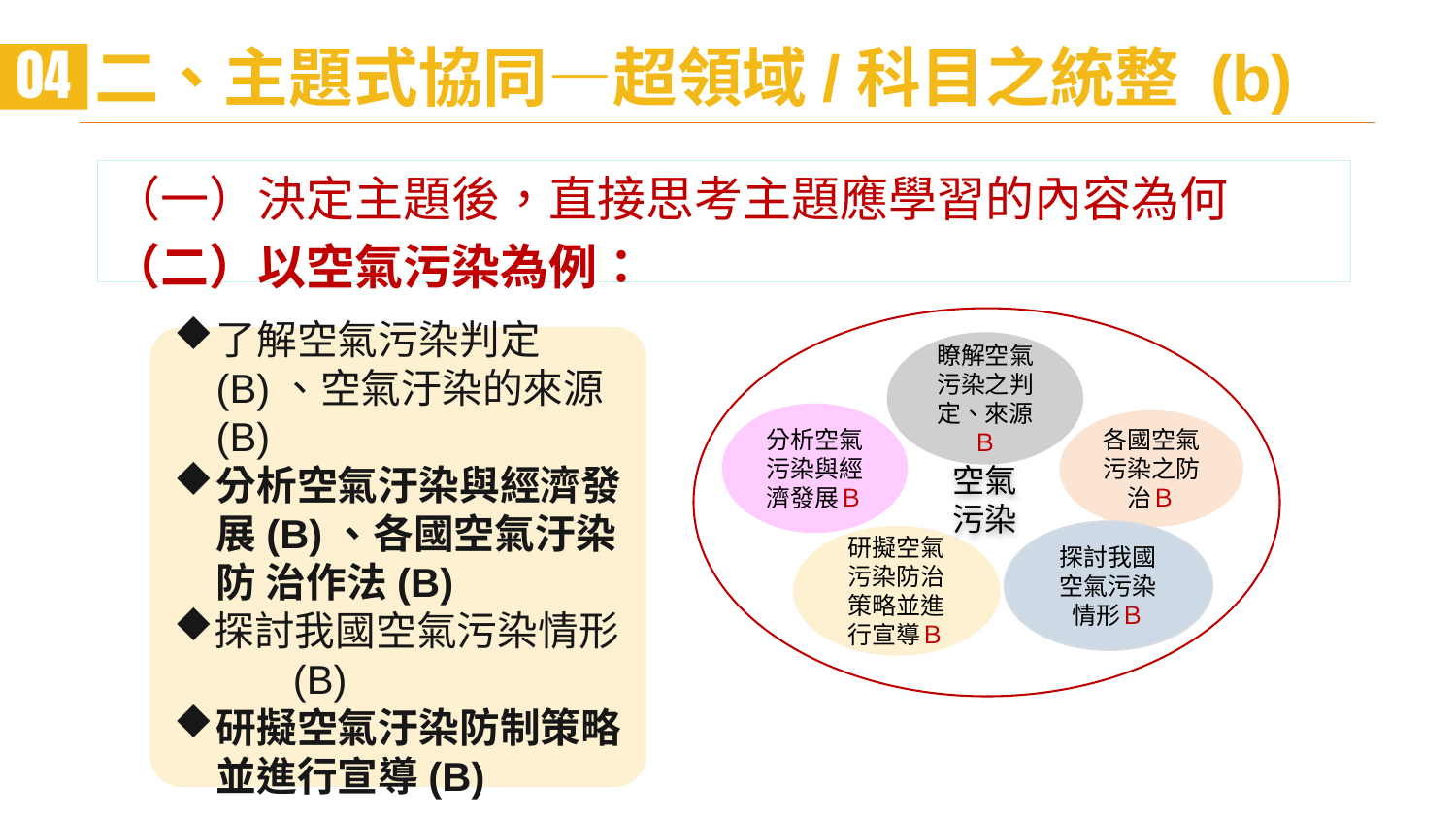

# 二、主題式協同—超領域/科目之統整 (b)
04
（一）決定主題後，直接思考主題應學習的內容為何
（二）以空氣污染為例：

瞭解空氣污染之判定、來源Ｂ
分析空氣污染與經濟發展Ｂ
各國空氣污染之防治Ｂ
空氣
污染
探討我國空氣污染情形Ｂ
研擬空氣污染防治策略並進行宣導Ｂ
了解空氣污染判定(B)、空氣汙染的來源(B)
分析空氣汙染與經濟發展(B)、各國空氣汙染防 治作法(B)
探討我國空氣污染情形　　(B)
研擬空氣汙染防制策略並進行宣導(B)